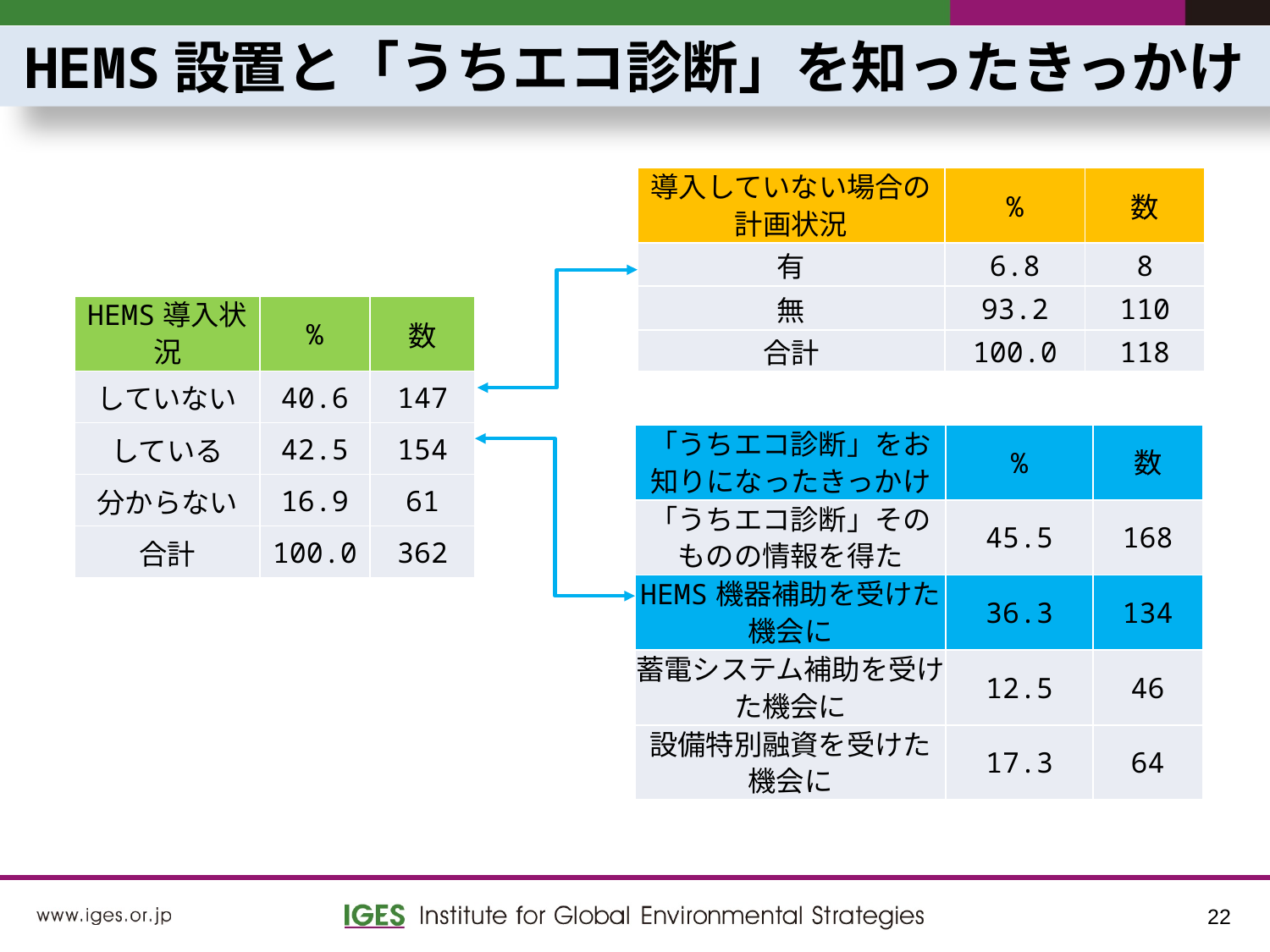

HEMS設置と「うちエコ診断」を知ったきっかけ
| 導入していない場合の計画状況 | % | 数 |
| --- | --- | --- |
| 有 | 6.8 | 8 |
| 無 | 93.2 | 110 |
| 合計 | 100.0 | 118 |
| HEMS導入状況 | % | 数 |
| --- | --- | --- |
| していない | 40.6 | 147 |
| している | 42.5 | 154 |
| 分からない | 16.9 | 61 |
| 合計 | 100.0 | 362 |
| 「うちエコ診断」をお知りになったきっかけ | % | 数 |
| --- | --- | --- |
| 「うちエコ診断」そのものの情報を得た | 45.5 | 168 |
| HEMS機器補助を受けた機会に | 36.3 | 134 |
| 蓄電システム補助を受けた機会に | 12.5 | 46 |
| 設備特別融資を受けた機会に | 17.3 | 64 |